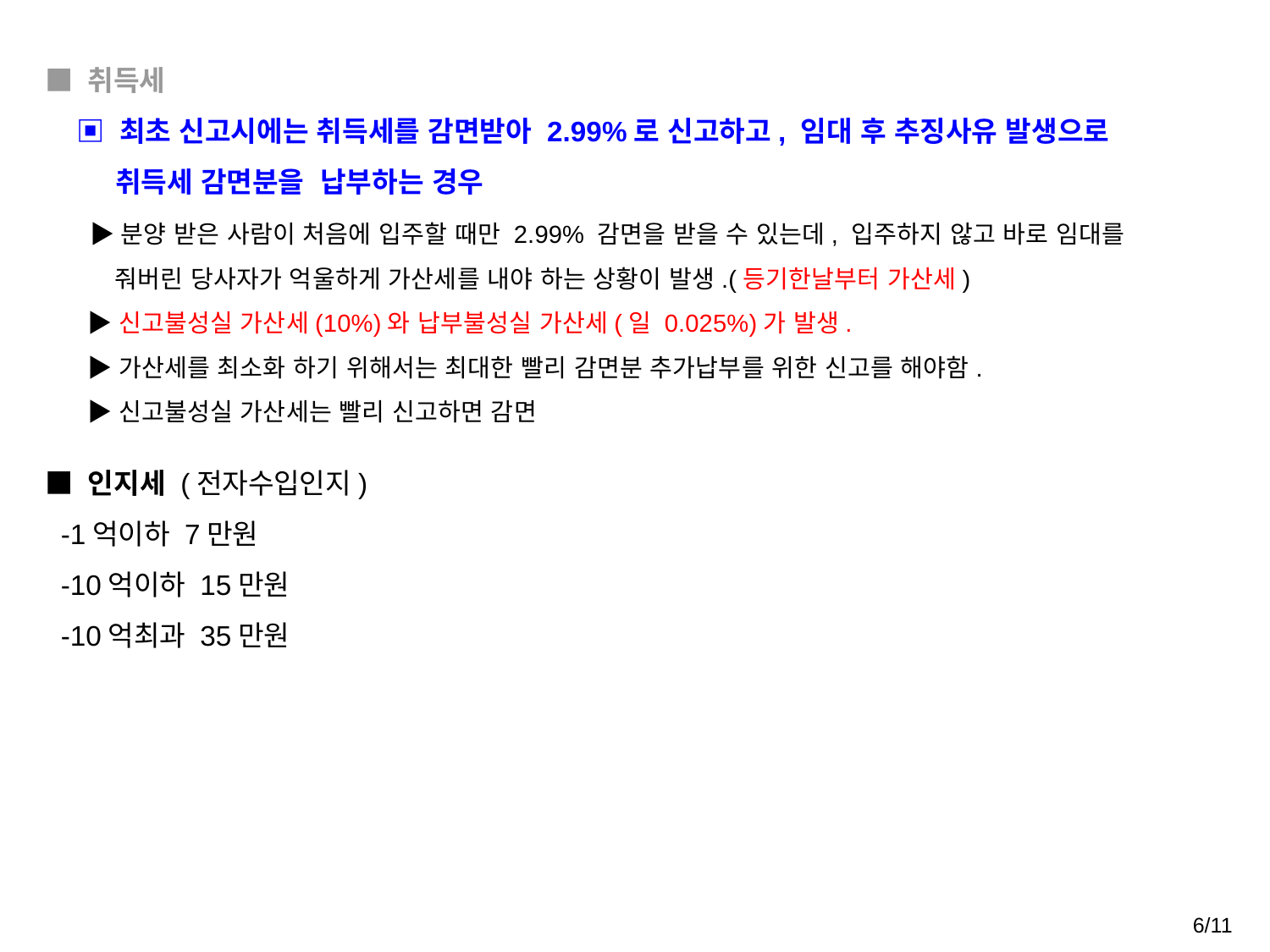

# ■ 취득세
    ▣ 최초 신고시에는 ​취득세를 감면받아 2.99%로 신고​하고, 임대 후 추징사유 발생으로
        취득세 감면분을  납부하는 경우
      ▶분양 받은 사람이 처음에 입주할 때만 2.99% 감면을 받을 수 있는데, 입주하지 않고 바로 임대를
         줘버린 당사자가 억울하게 가산세를 내야 하는 상황이 발생.(등기한날부터 가산세)
      ▶신고불성실 가산세(10%)와 납부불성실 가산세(일 0.025%)가 발생.
      ▶가산세를 최소화 하기 위해서는 최대한 빨리 감면분 추가납부를 위한 신고를 해야함.
      ▶신고불성실 가산세는 빨리 신고하면 감면
■ 인지세 (전자수입인지)
  -1억이하 7만원
  -10억이하 15만원
  -10억최과 35만원

6/11